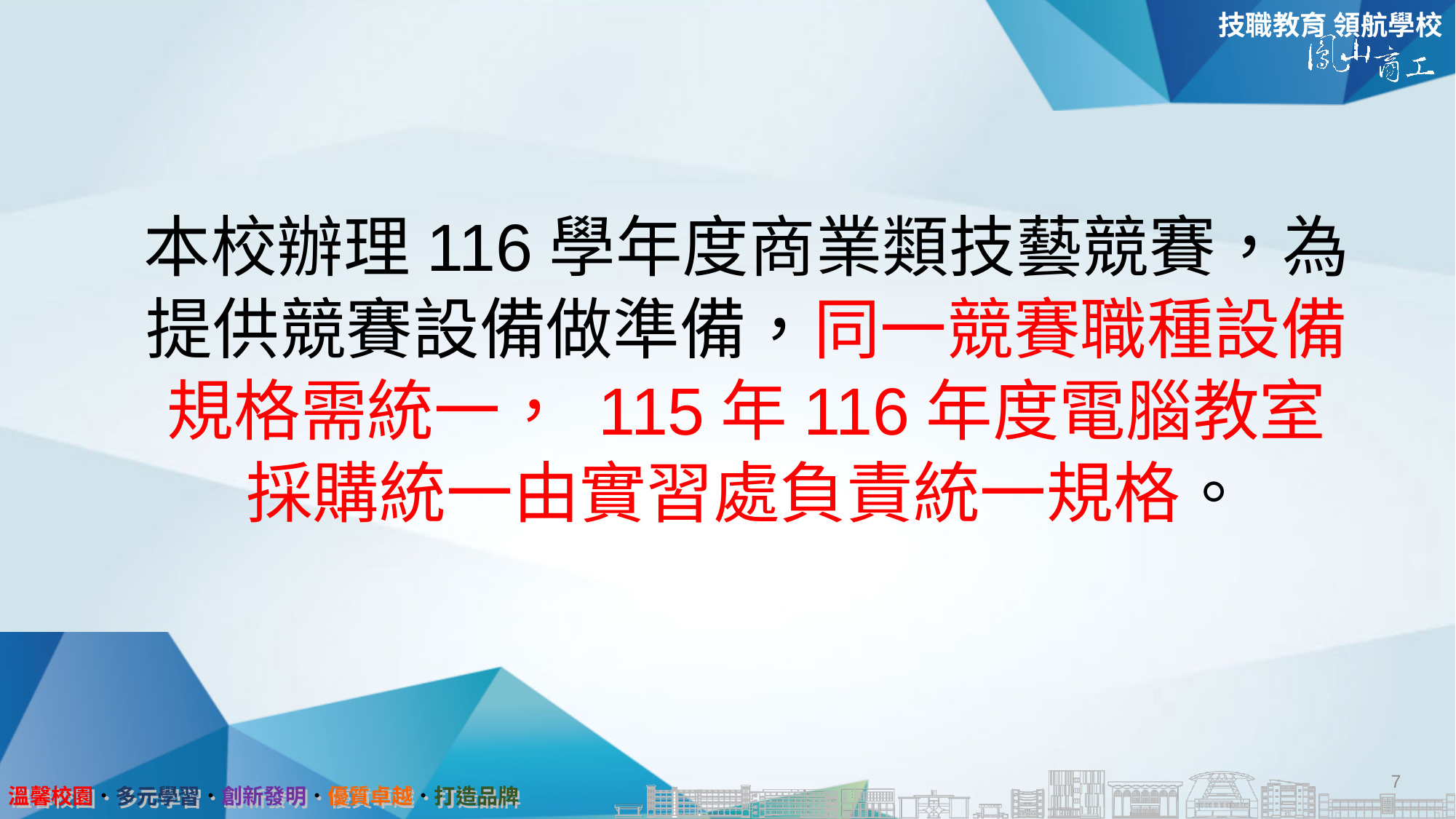

本校辦理116學年度商業類技藝競賽，為提供競賽設備做準備，同一競賽職種設備規格需統一， 115年116年度電腦教室採購統一由實習處負責統一規格。
7